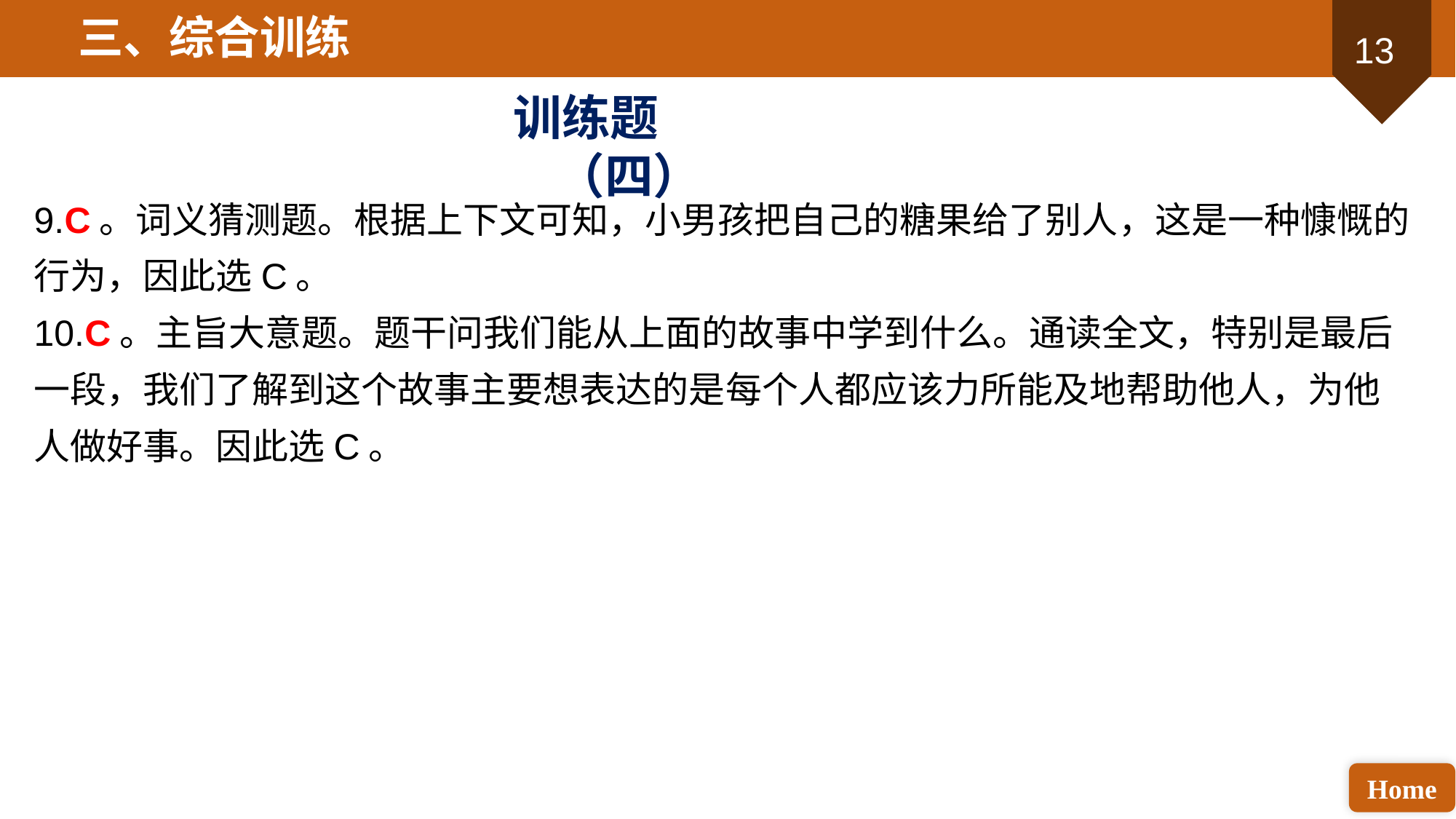

三、综合训练
训练题（四）
9.C。词义猜测题。根据上下文可知，小男孩把自己的糖果给了别人，这是一种慷慨的行为，因此选C。
10.C。主旨大意题。题干问我们能从上面的故事中学到什么。通读全文，特别是最后一段，我们了解到这个故事主要想表达的是每个人都应该力所能及地帮助他人，为他人做好事。因此选C。